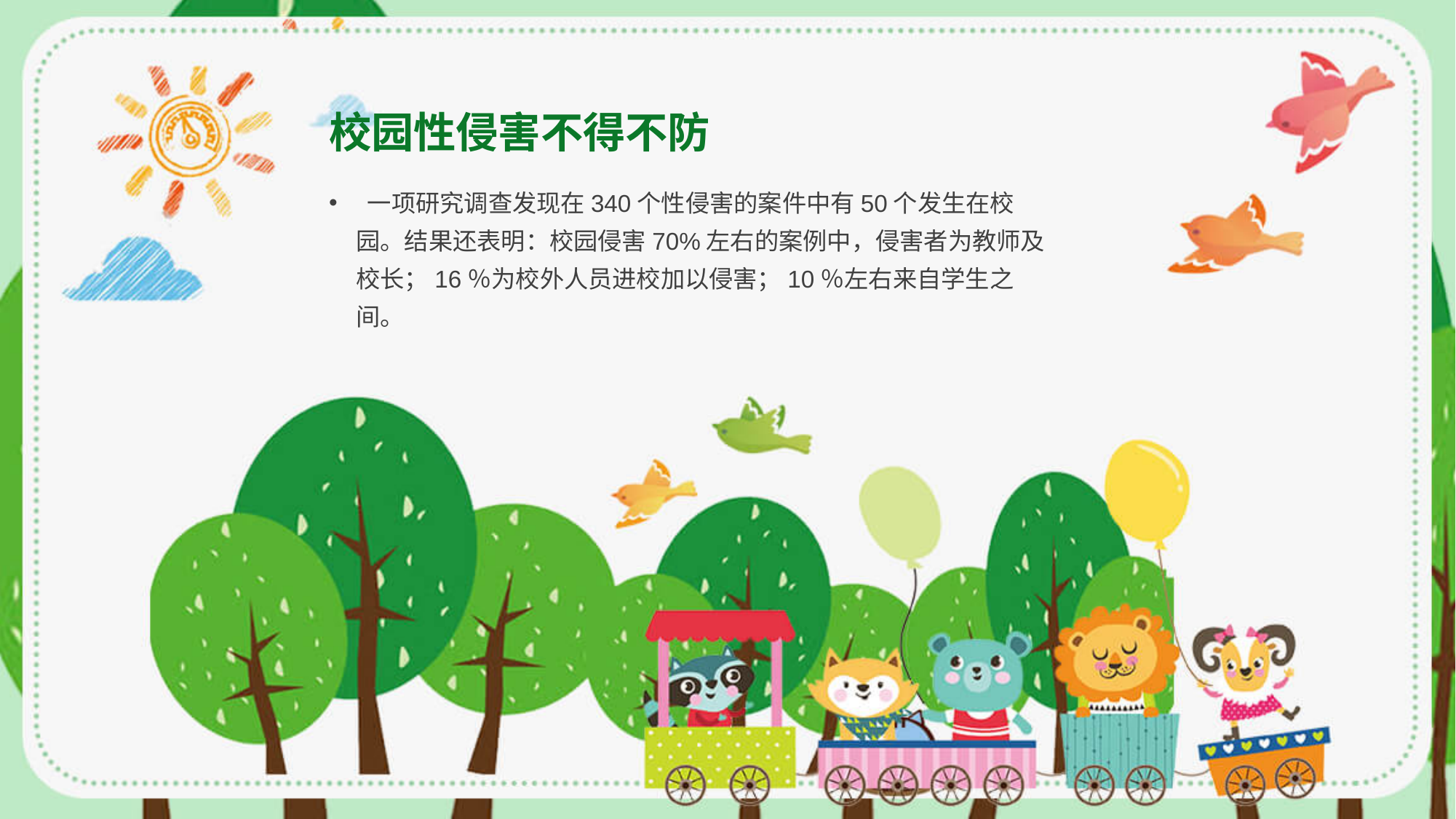

校园性侵害不得不防
 一项研究调查发现在340个性侵害的案件中有50个发生在校园。结果还表明：校园侵害70%左右的案例中，侵害者为教师及校长；16％为校外人员进校加以侵害；10％左右来自学生之间。